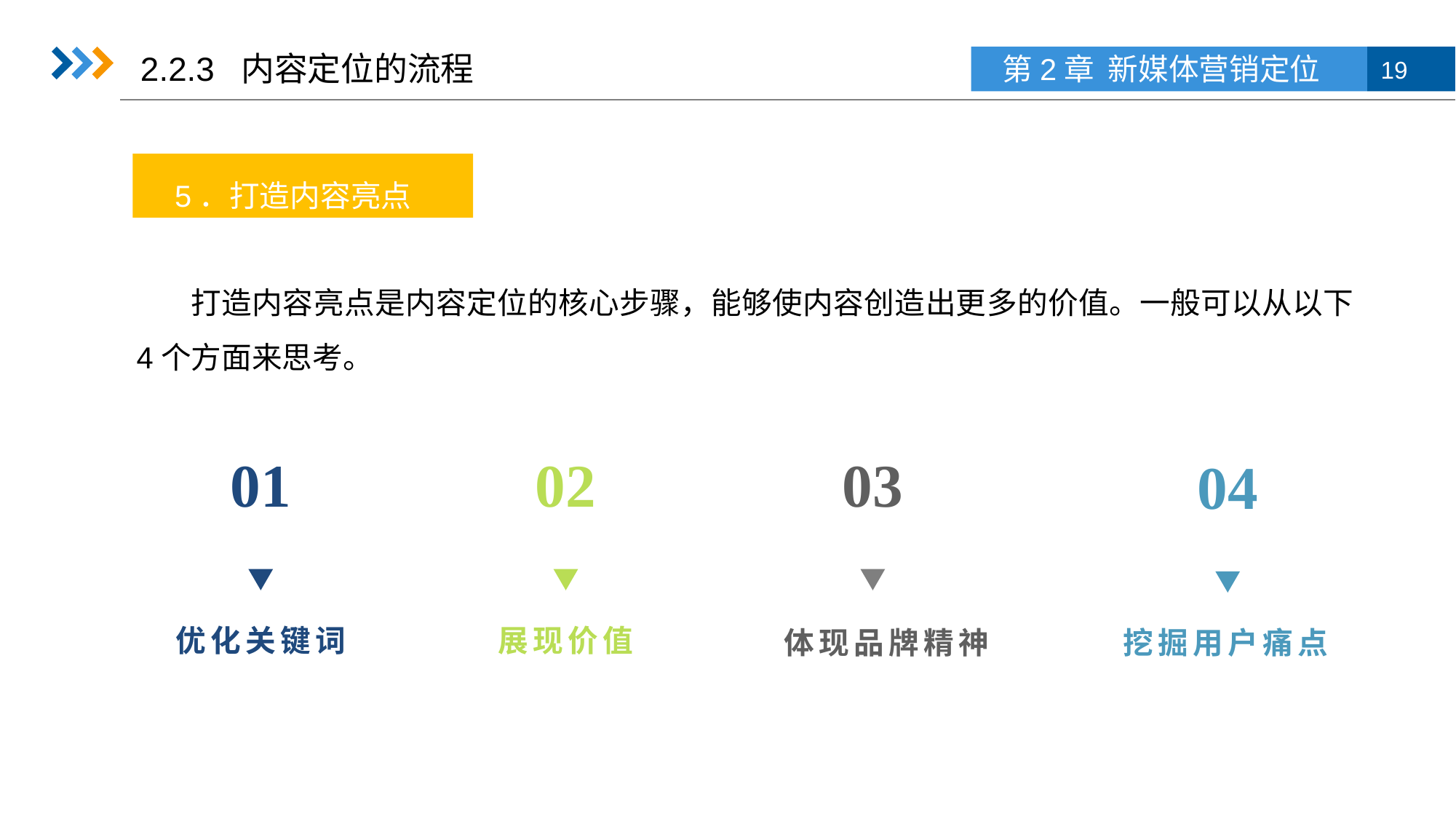

2.2.3  内容定位的流程
5．打造内容亮点
打造内容亮点是内容定位的核心步骤，能够使内容创造出更多的价值。一般可以从以下4个方面来思考。
01

优化关键词
02

展现价值
03

体现品牌精神
04

挖掘用户痛点